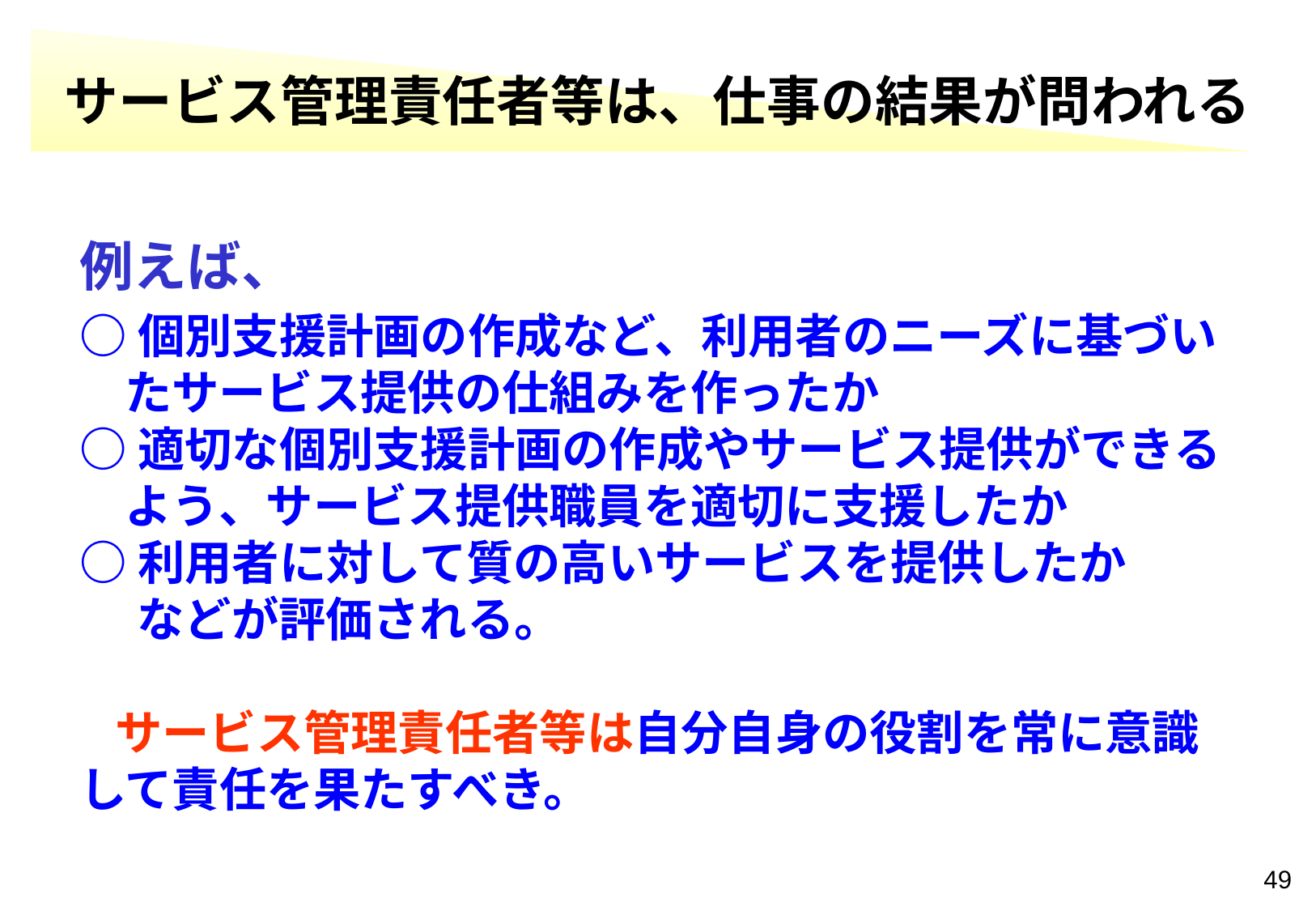

# サービス管理責任者等は、仕事の結果が問われる
例えば、
○個別支援計画の作成など、利用者のニーズに基づいたサービス提供の仕組みを作ったか
○適切な個別支援計画の作成やサービス提供ができるよう、サービス提供職員を適切に支援したか
○利用者に対して質の高いサービスを提供したか
　 などが評価される。

サービス管理責任者等は自分自身の役割を常に意識して責任を果たすべき。

49